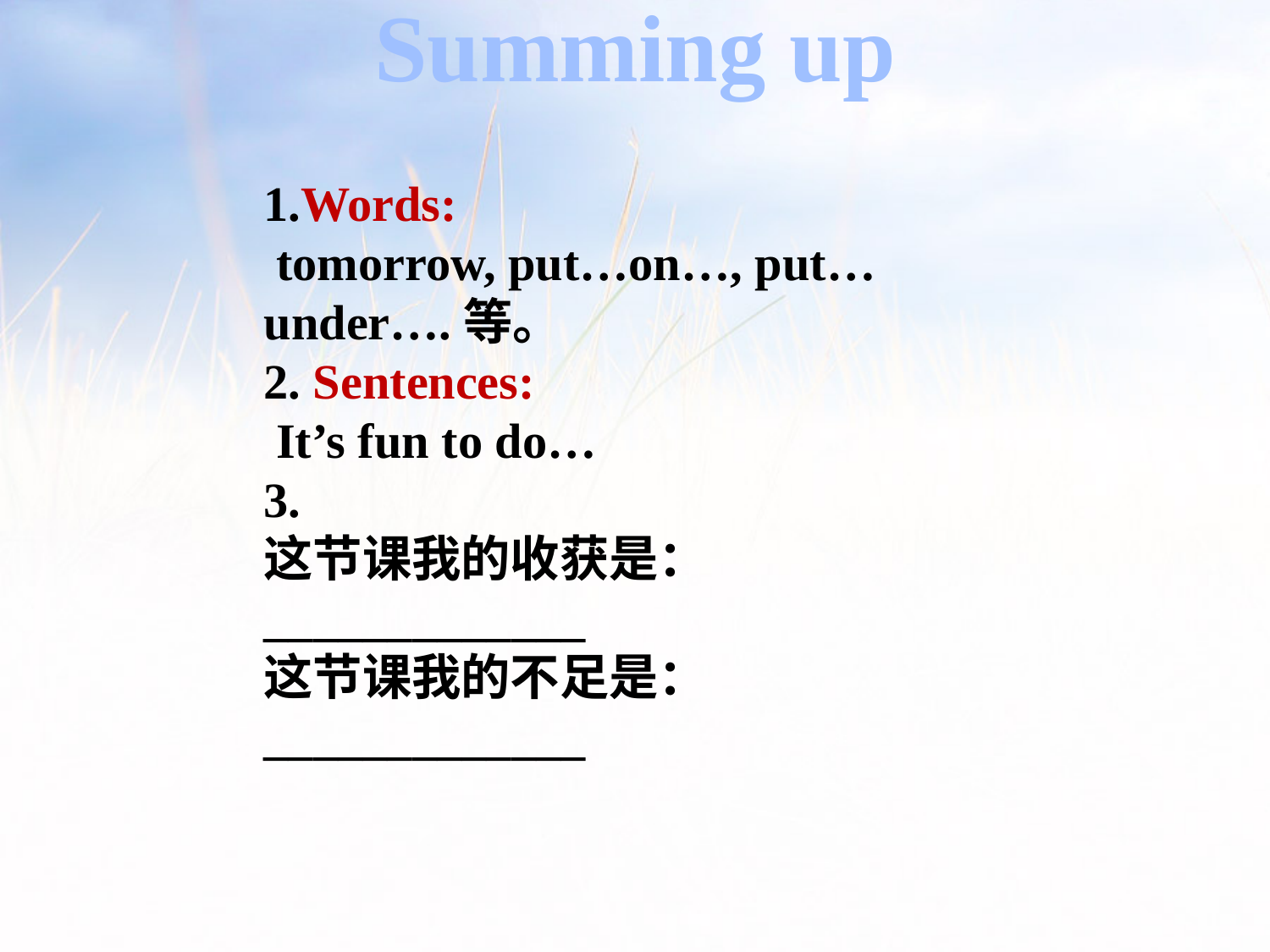

Summing up
1.Words:
 tomorrow, put…on…, put…under….等。
2. Sentences:
 It’s fun to do…
3.
这节课我的收获是：_____________
这节课我的不足是：_____________